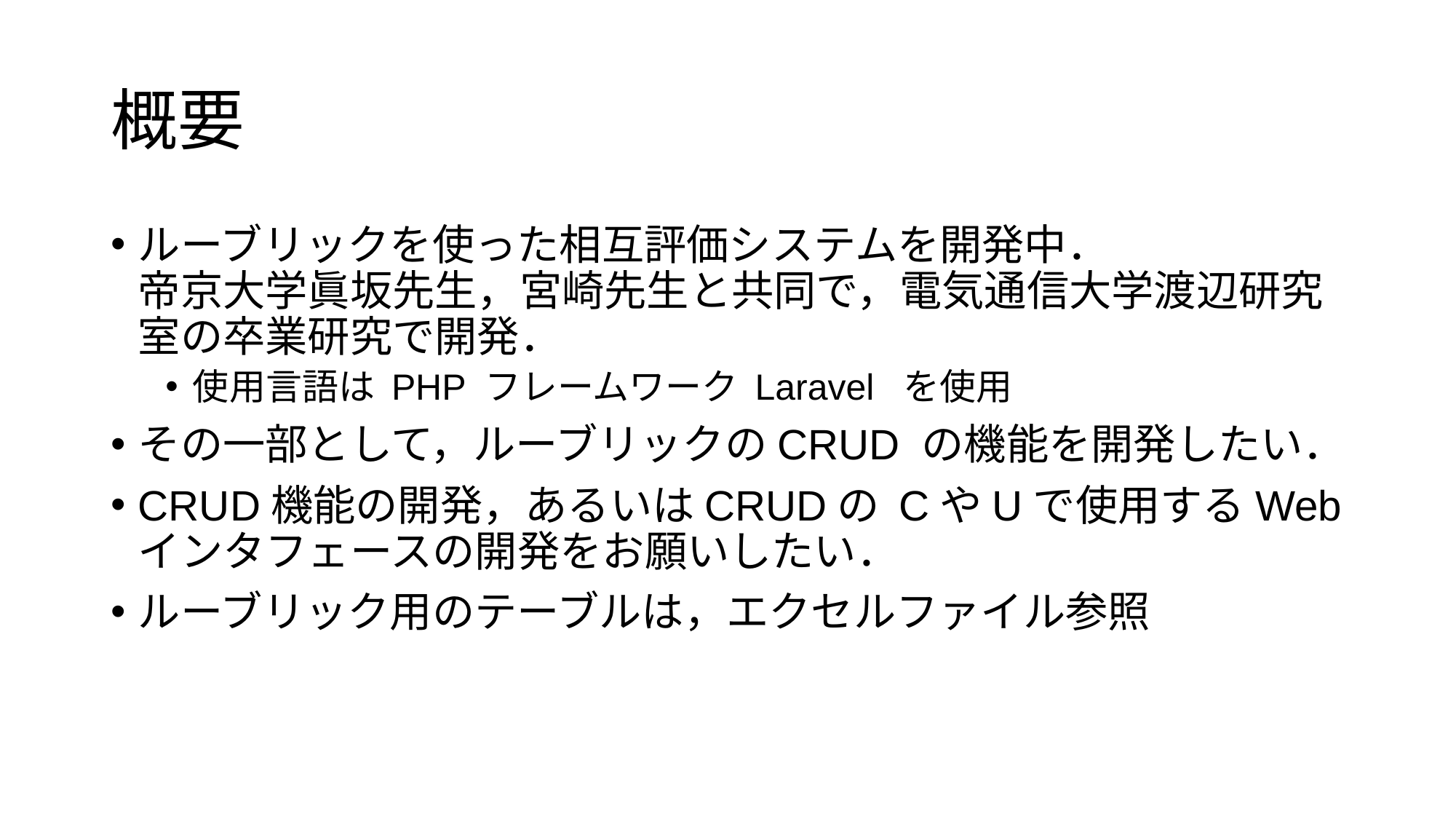

# 概要
ルーブリックを使った相互評価システムを開発中．
帝京大学眞坂先生，宮崎先生と共同で，電気通信大学渡辺研究室の卒業研究で開発．
使用言語は PHP フレームワーク Laravel  を使用
その一部として，ルーブリックのCRUD の機能を開発したい．
CRUD機能の開発，あるいはCRUDの CやUで使用するWebインタフェースの開発をお願いしたい．
ルーブリック用のテーブルは，エクセルファイル参照